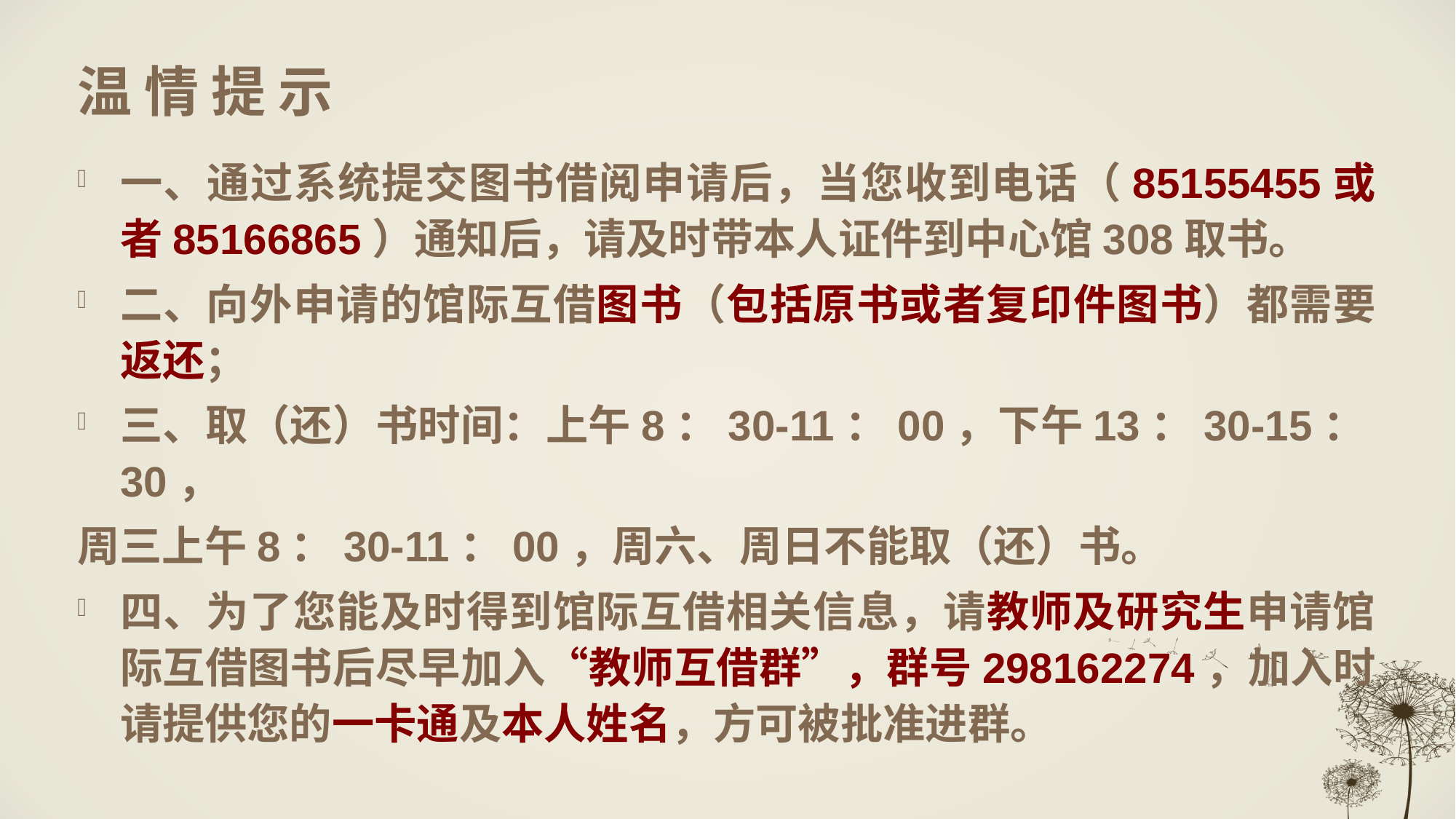

# 温 情 提 示
一、通过系统提交图书借阅申请后，当您收到电话（85155455或者85166865）通知后，请及时带本人证件到中心馆308取书。
二、向外申请的馆际互借图书（包括原书或者复印件图书）都需要返还；
三、取（还）书时间：上午8：30-11：00，下午13：30-15：30，
周三上午8：30-11：00，周六、周日不能取（还）书。
四、为了您能及时得到馆际互借相关信息，请教师及研究生申请馆际互借图书后尽早加入“教师互借群”，群号298162274，加入时请提供您的一卡通及本人姓名，方可被批准进群。